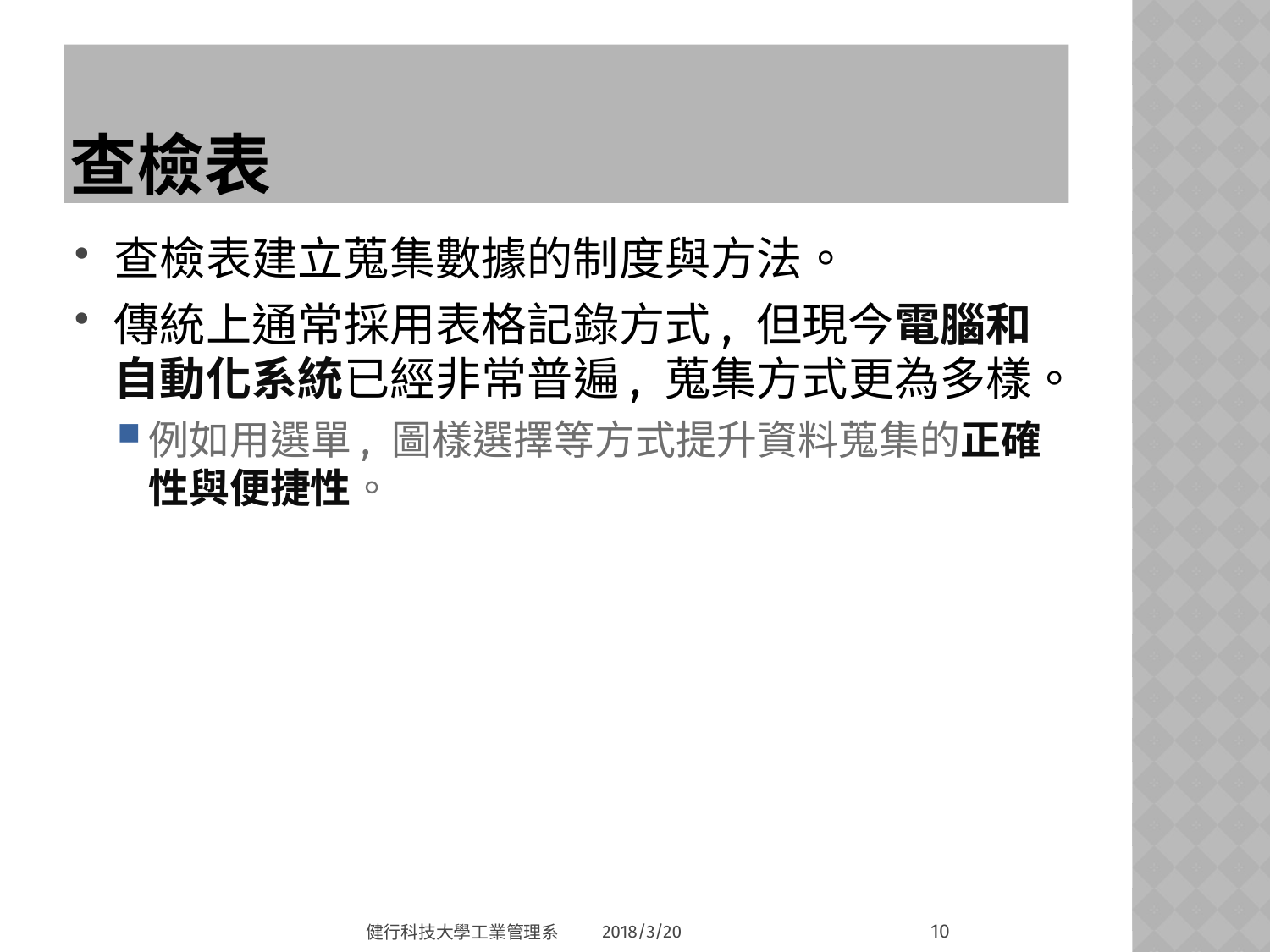

# 查檢表
查檢表建立蒐集數據的制度與方法。
傳統上通常採用表格記錄方式, 但現今電腦和自動化系統已經非常普遍, 蒐集方式更為多樣。
例如用選單, 圖樣選擇等方式提升資料蒐集的正確性與便捷性。

10
健行科技大學工業管理系
2018/3/20